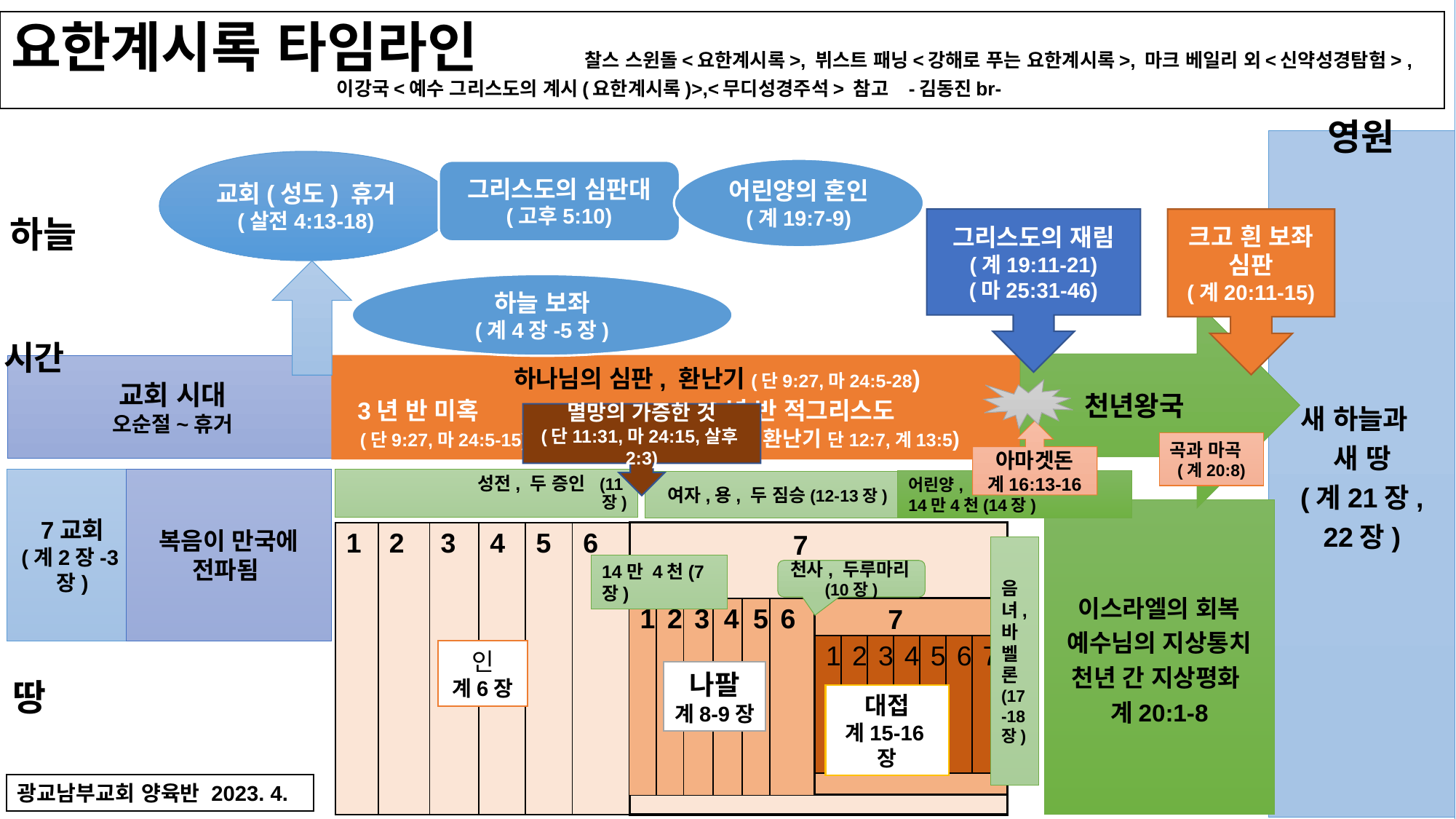

새 하늘과
새 땅
(계21장,
22장)
# 요한계시록 타임라인         찰스 스윈돌<요한계시록>, 뷔스트 패닝<강해로 푸는 요한계시록>, 마크 베일리 외<신약성경탐험> , 이강국<예수 그리스도의 계시(요한계시록)>,<무디성경주석> 참고   -김동진br-
영원
교회(성도) 휴거
(살전4:13-18)
어린양의 혼인
(계19:7-9)
그리스도의 심판대
(고후5:10)
하늘
그리스도의 재림
(계19:11-21)
(마25:31-46)
크고 흰 보좌 심판
(계20:11-15)

하늘 보좌
(계4장-5장)
           하나님의 심판, 환난기(단9:27,마24:5-28)
  3년 반 미혹                                 3년 반 적그리스도
   (단9:27,마24:5-15)                                        (대환난기 단12:7,계13:5)

천년왕국

시간

교회 시대
오순절~휴거

멸망의 가증한 것
(단11:31,마24:15,살후2:3)
아마겟돈
계16:13-16
곡과 마곡
(계20:8)
복음이 만국에 전파됨
7교회
(계2장-3장)
                          성전, 두 증인  (11장)
어린양,
14만4천(14장)
 여자,용, 두 짐승(12-13장)
이스라엘의 회복
예수님의 지상통치
천년 간 지상평화
계20:1-8
  7
| 1 | 2 | 3 | 4 | 5 | 6 |
| --- | --- | --- | --- | --- | --- |

음녀, 바벨론(17-18장)
14만 4천(7장)
천사, 두루마리(10장)
 7

| 1 | 2 | 3 | 4 | 5 | 6 |
| --- | --- | --- | --- | --- | --- |
| 1 | 2 | 3 | 4 | 5 | 6 | 7 |
| --- | --- | --- | --- | --- | --- | --- |
인
계6장
나팔
계8-9장
땅
대접
계15-16장
광교남부교회 양육반 2023. 4.